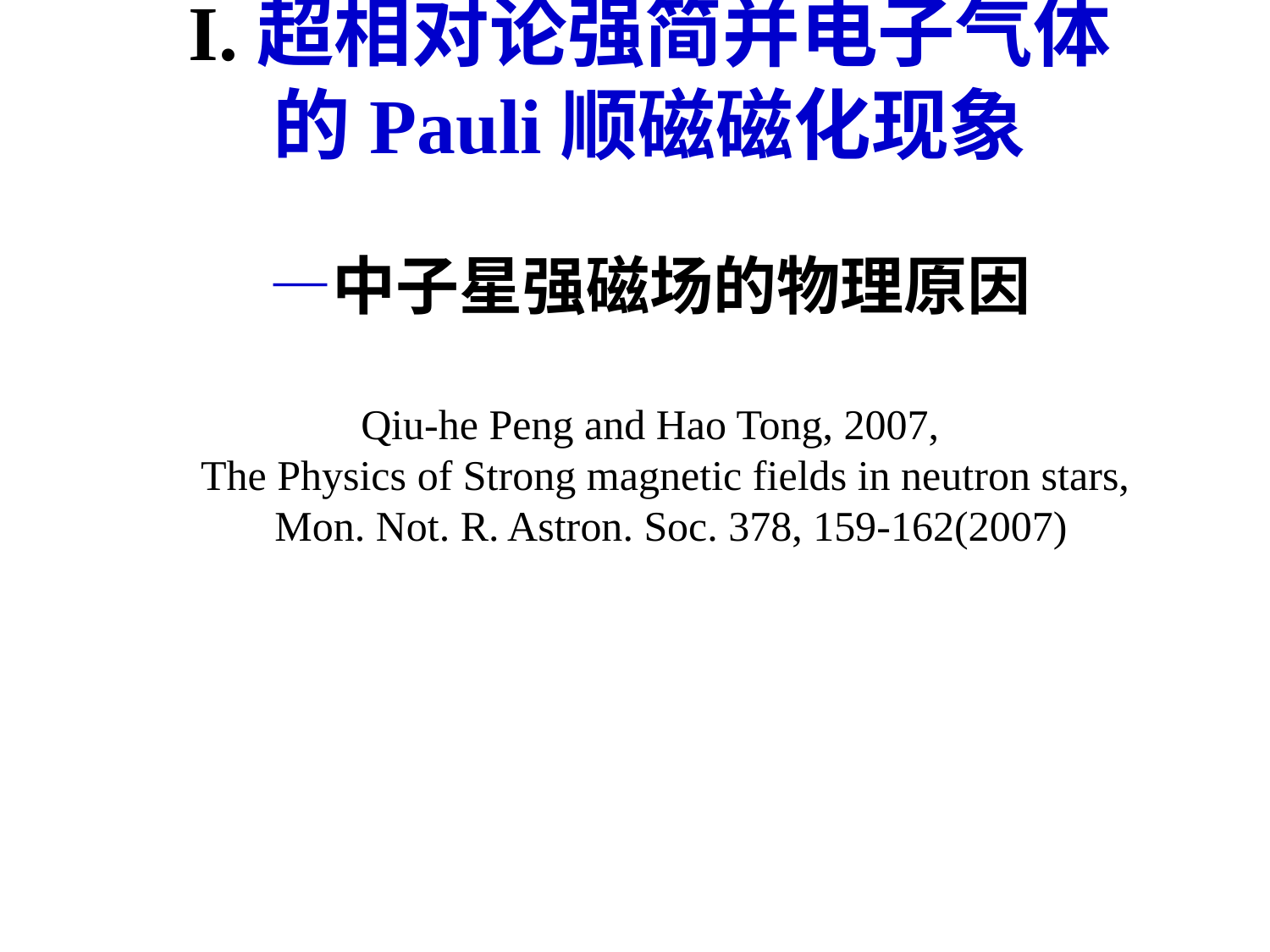

# I.超相对论强简并电子气体 的Pauli顺磁磁化现象 ―中子星强磁场的物理原因 Qiu-he Peng and Hao Tong, 2007, The Physics of Strong magnetic fields in neutron stars, Mon. Not. R. Astron. Soc. 378, 159-162(2007)